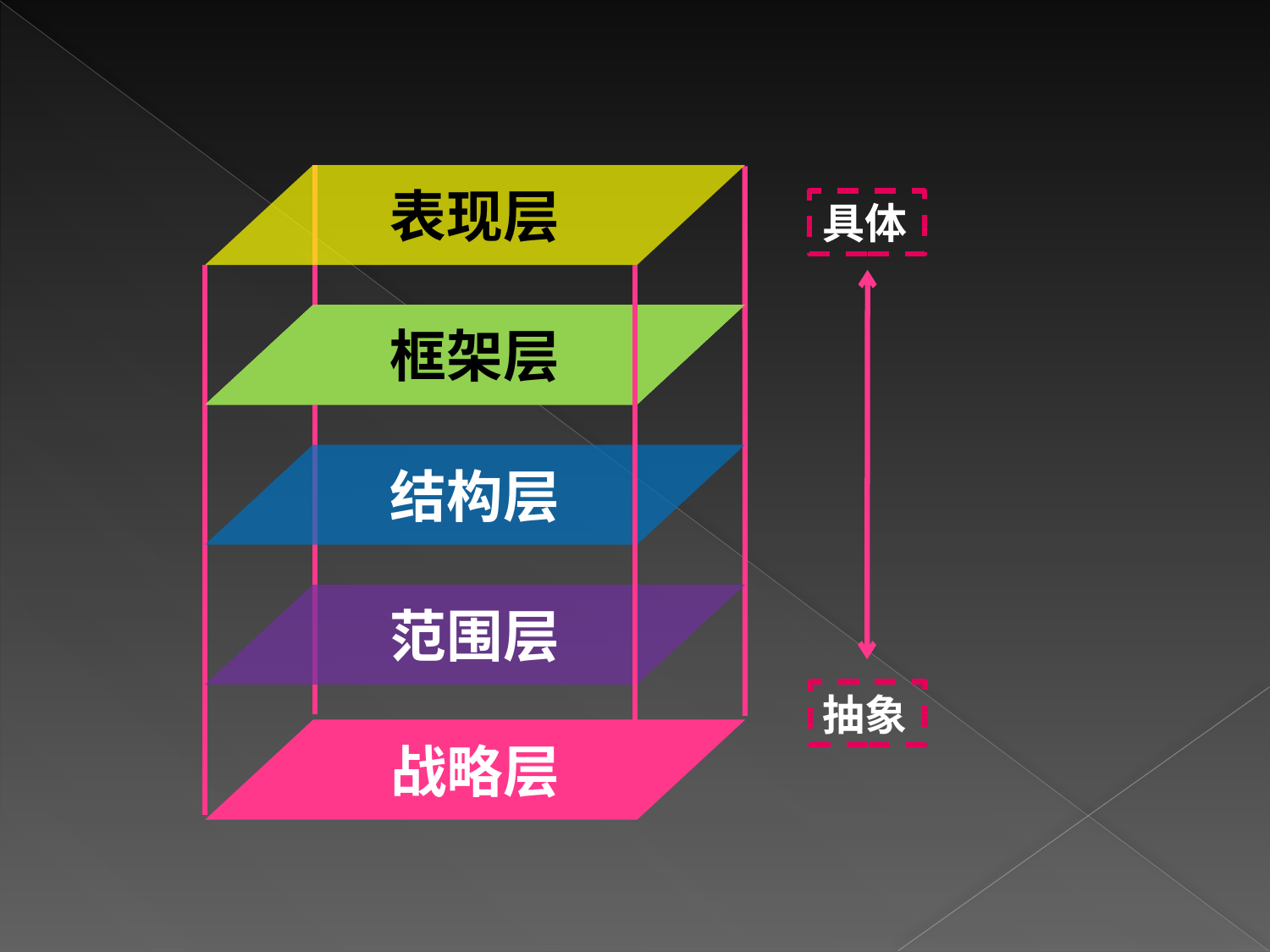

表现层
框架层
结构层
范围层
战略层
具体
框架层
抽象